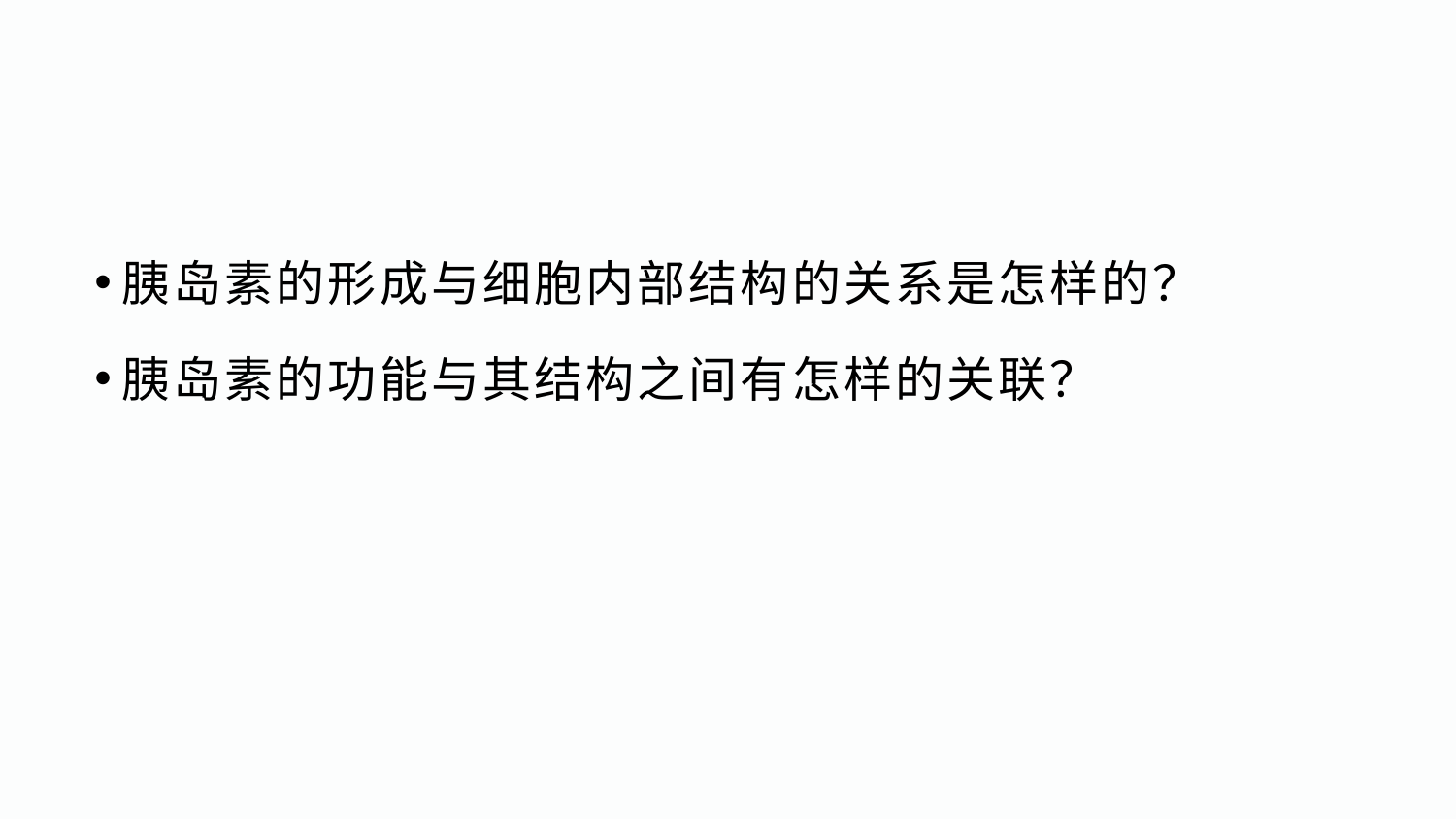

胰岛素的形成与细胞内部结构的关系是怎样的？
胰岛素的功能与其结构之间有怎样的关联？